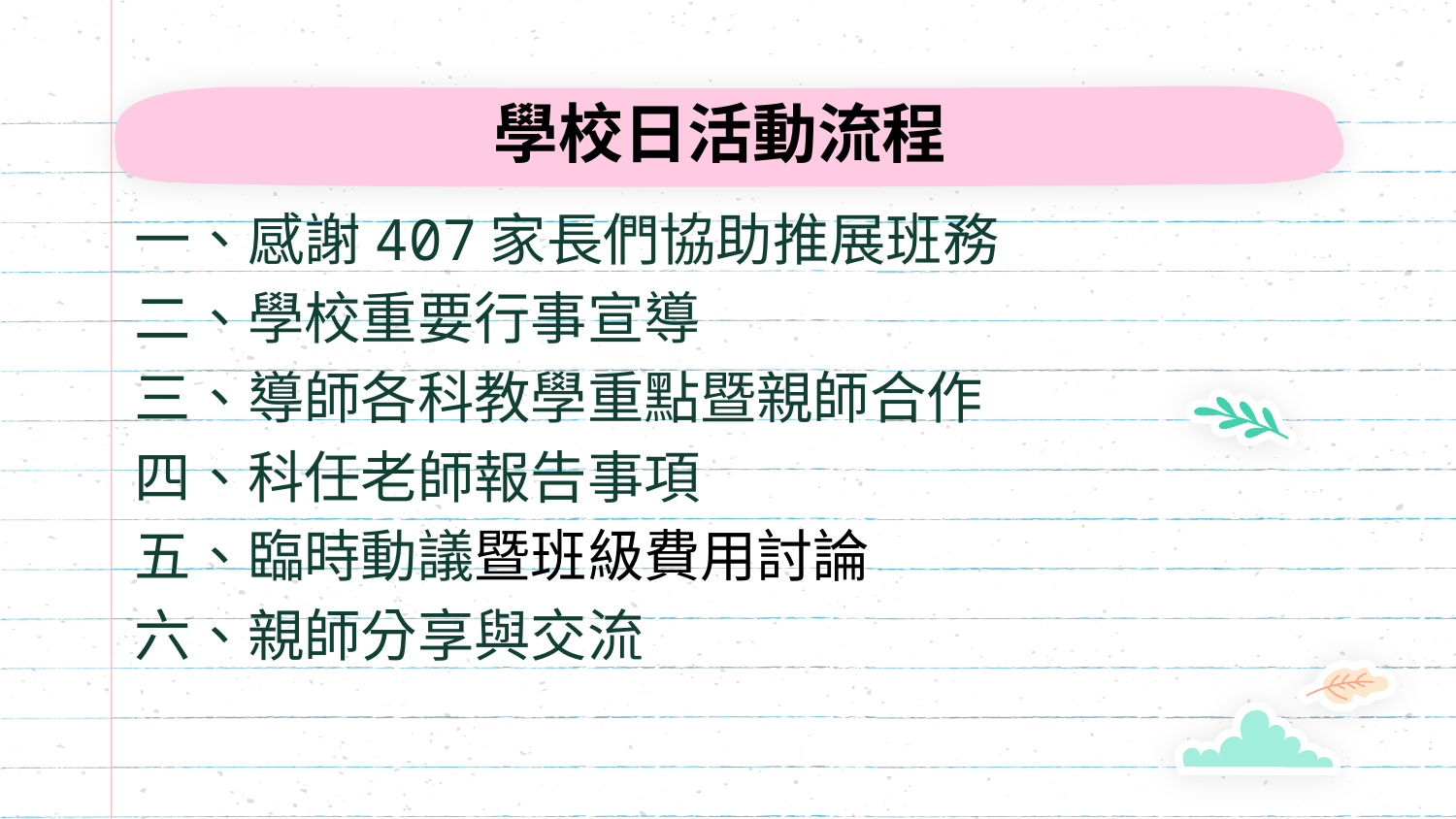

# 學校日活動流程
一、感謝407家長們協助推展班務
二、學校重要行事宣導
三、導師各科教學重點暨親師合作
四、科任老師報告事項
五、臨時動議暨班級費用討論
六、親師分享與交流